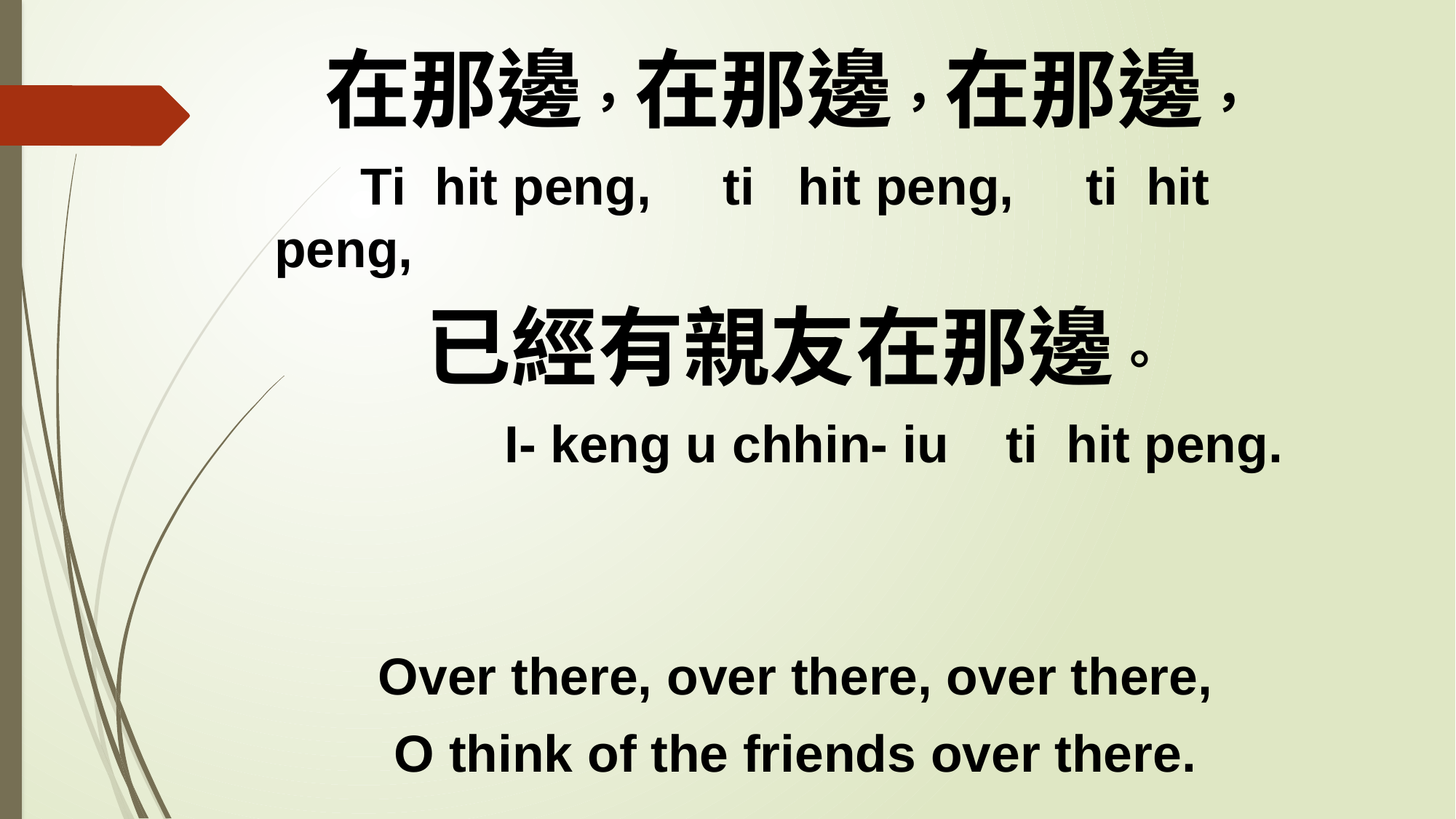

在那邊，在那邊，在那邊，
      Ti  hit peng,     ti   hit peng,     ti  hit peng,
已經有親友在那邊。
                I- keng u chhin- iu    ti  hit peng.

Over there, over there, over there,
O think of the friends over there.